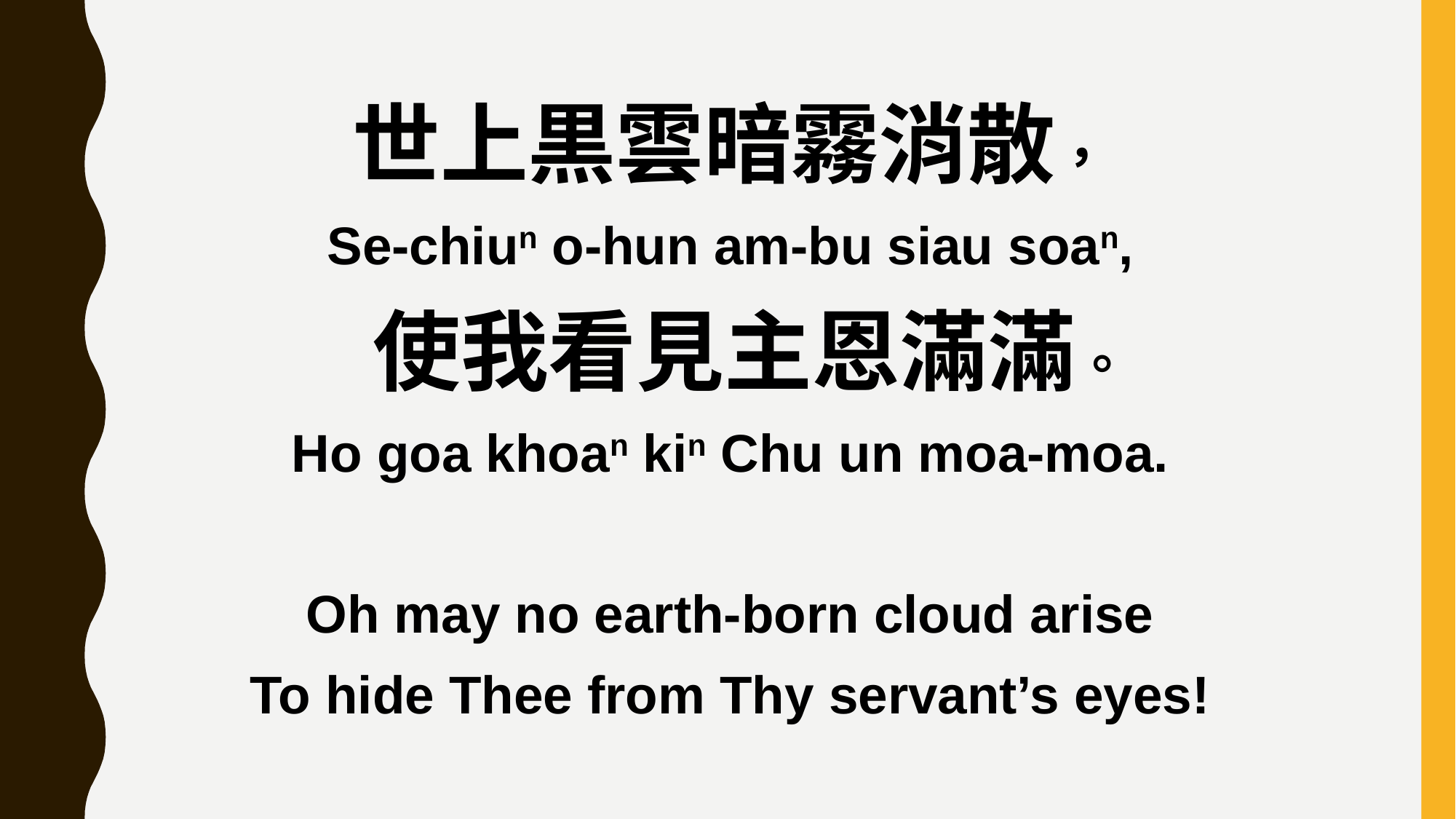

世上黒雲暗霧消散，
Se-chiun o-hun am-bu siau soan,
 使我看見主恩滿滿。
Ho goa khoan kin Chu un moa-moa.

Oh may no earth-born cloud arise
To hide Thee from Thy servant’s eyes!